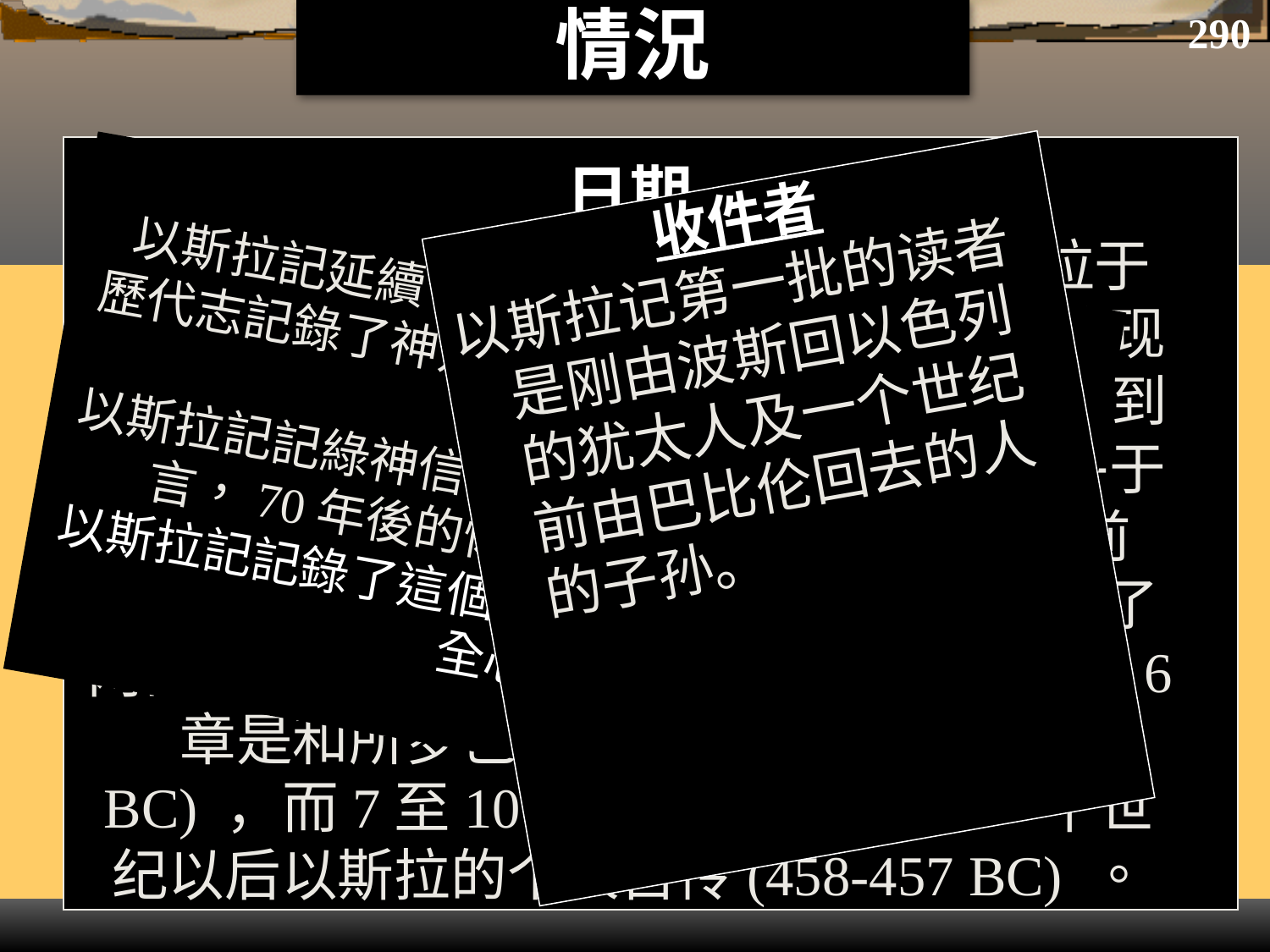

# 情況
290

日期
在以斯拉记7至10章发生的事，以斯拉于部份时间出过。此外，以斯拉是尼希米的现代版(尼8:1-9; 12:36), 他于公元前444年到达耶路撒冷。一个可能的写作日期是介乎于这两个日子，因此提断此书是大约公元前450年的文件。可是，在以斯拉记里包含了两段相隔58年分明的时期。以斯拉记1至6 章是和所罗巴伯的故事有关(538-516 BC) ，而7至10章则大部份是大约6个世纪以后以斯拉的个人自传(458-457 BC) 。

收件者
以斯拉记第一批的读者是刚由波斯回以色列的犹太人及一个世纪前由巴比伦回去的人的子孙。
特別的事
以斯拉記延續了猶太人在歷代志下的記錄。
歷代志記錄了神是信實的，祂應許審判猶大的罪；
以斯拉記記綠神信實地照應許，如耶利米的預言，70年後的恢復(米 25:11-12; 29:10)
以斯拉記記錄了這個重建是為鼓勵回流的人去全心跟從